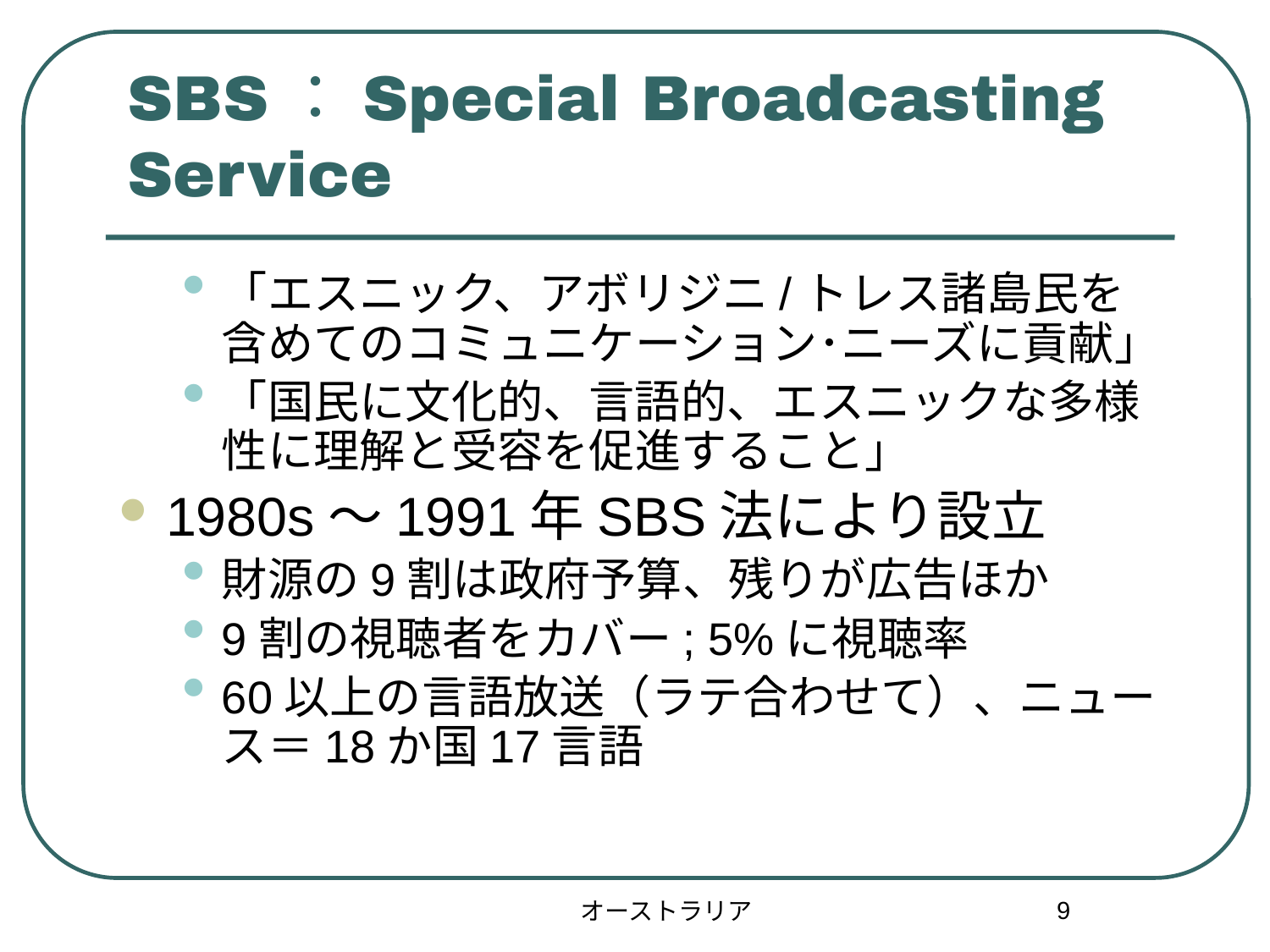

# SBS：Special Broadcasting Service
「エスニック、アボリジニ/トレス諸島民を含めてのコミュニケーション･ニーズに貢献」
「国民に文化的、言語的、エスニックな多様性に理解と受容を促進すること」
1980s～1991年SBS法により設立
財源の9割は政府予算、残りが広告ほか
9割の視聴者をカバー; 5%に視聴率
60以上の言語放送（ラテ合わせて）、ニュース＝18か国17言語
9
オーストラリア